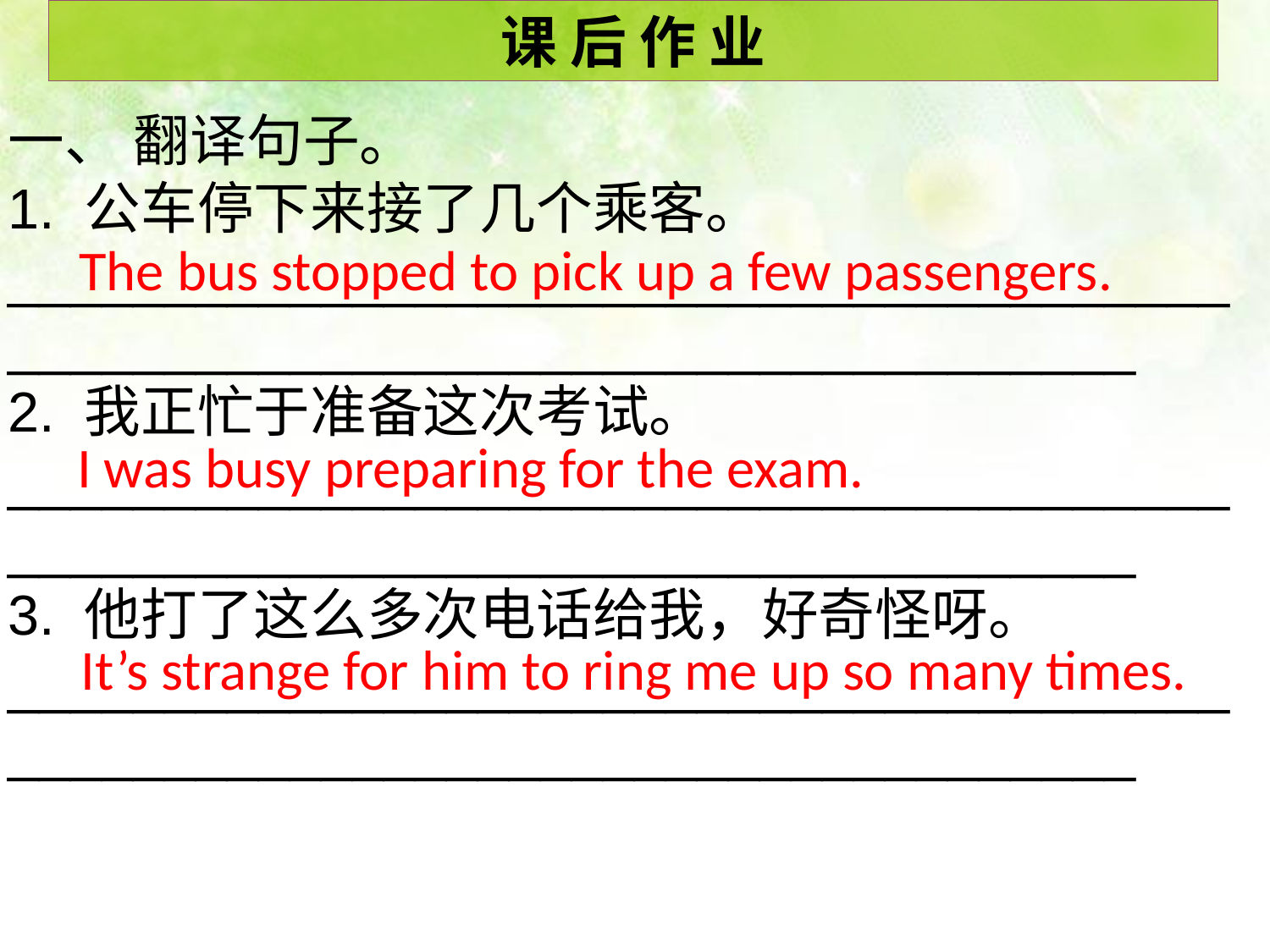

课 后 作 业
一、 翻译句子。
1. 公车停下来接了几个乘客。
___________________________________________________________________________
2. 我正忙于准备这次考试。
___________________________________________________________________________
3. 他打了这么多次电话给我，好奇怪呀。
___________________________________________________________________________
The bus stopped to pick up a few passengers.
I was busy preparing for the exam.
It’s strange for him to ring me up so many times.